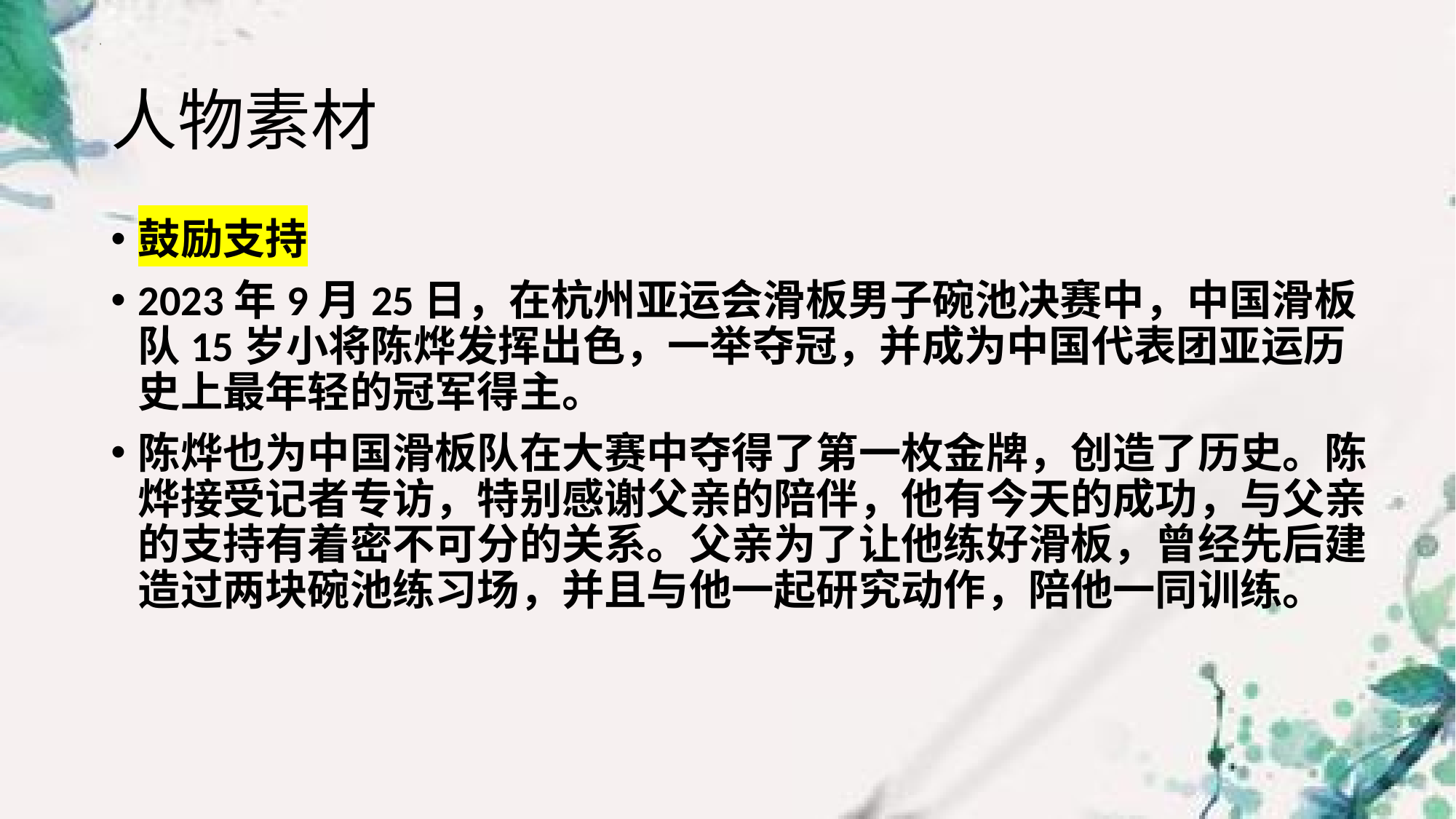

# 人物素材
鼓励支持
2023年9月25日，在杭州亚运会滑板男子碗池决赛中，中国滑板队15岁小将陈烨发挥出色，一举夺冠，并成为中国代表团亚运历史上最年轻的冠军得主。
陈烨也为中国滑板队在大赛中夺得了第一枚金牌，创造了历史。陈烨接受记者专访，特别感谢父亲的陪伴，他有今天的成功，与父亲的支持有着密不可分的关系。父亲为了让他练好滑板，曾经先后建造过两块碗池练习场，并且与他一起研究动作，陪他一同训练。